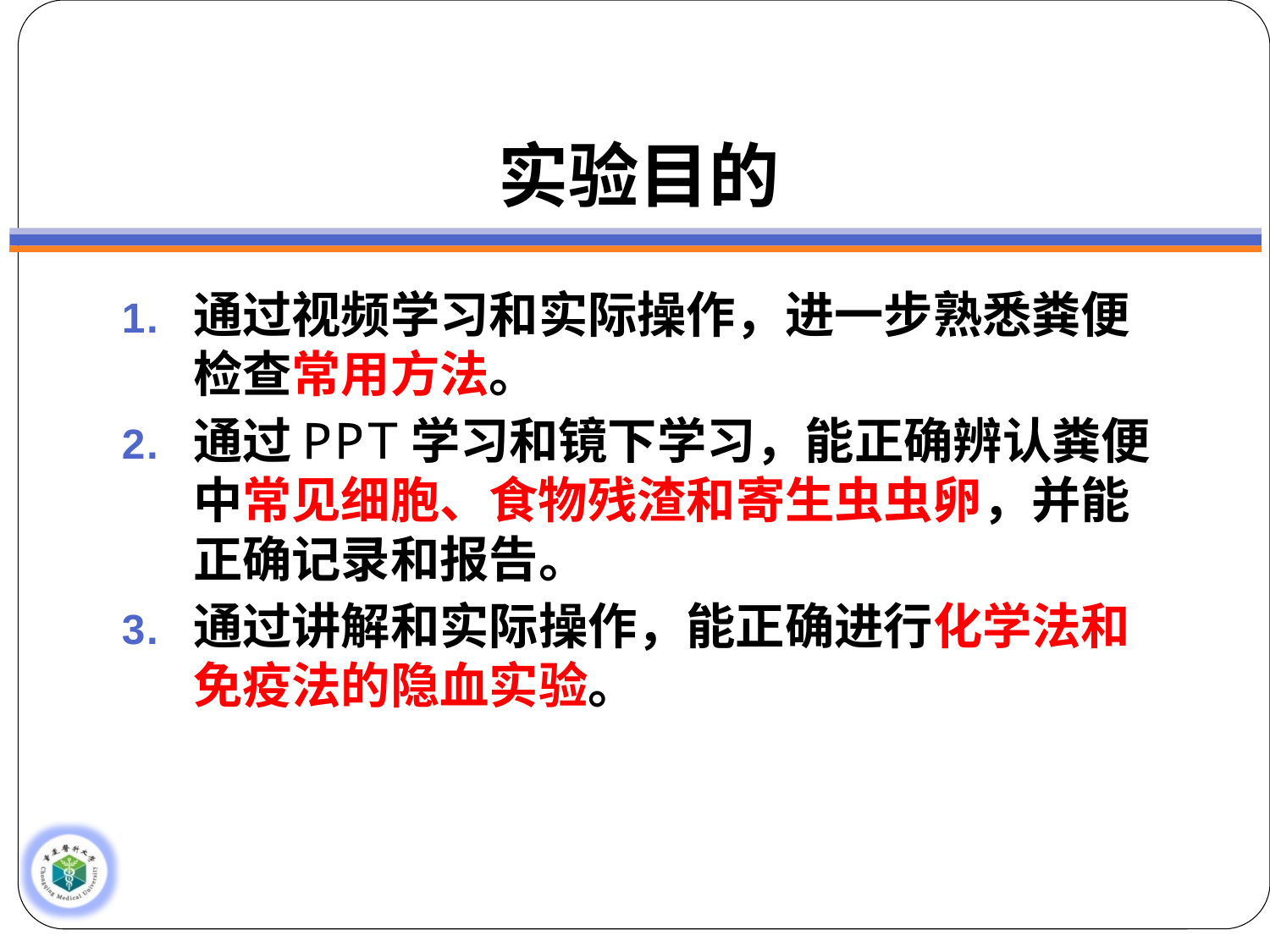

# 实验目的
通过视频学习和实际操作，进一步熟悉粪便检查常用方法。
通过PPT学习和镜下学习，能正确辨认粪便中常见细胞、食物残渣和寄生虫虫卵，并能正确记录和报告。
通过讲解和实际操作，能正确进行化学法和免疫法的隐血实验。